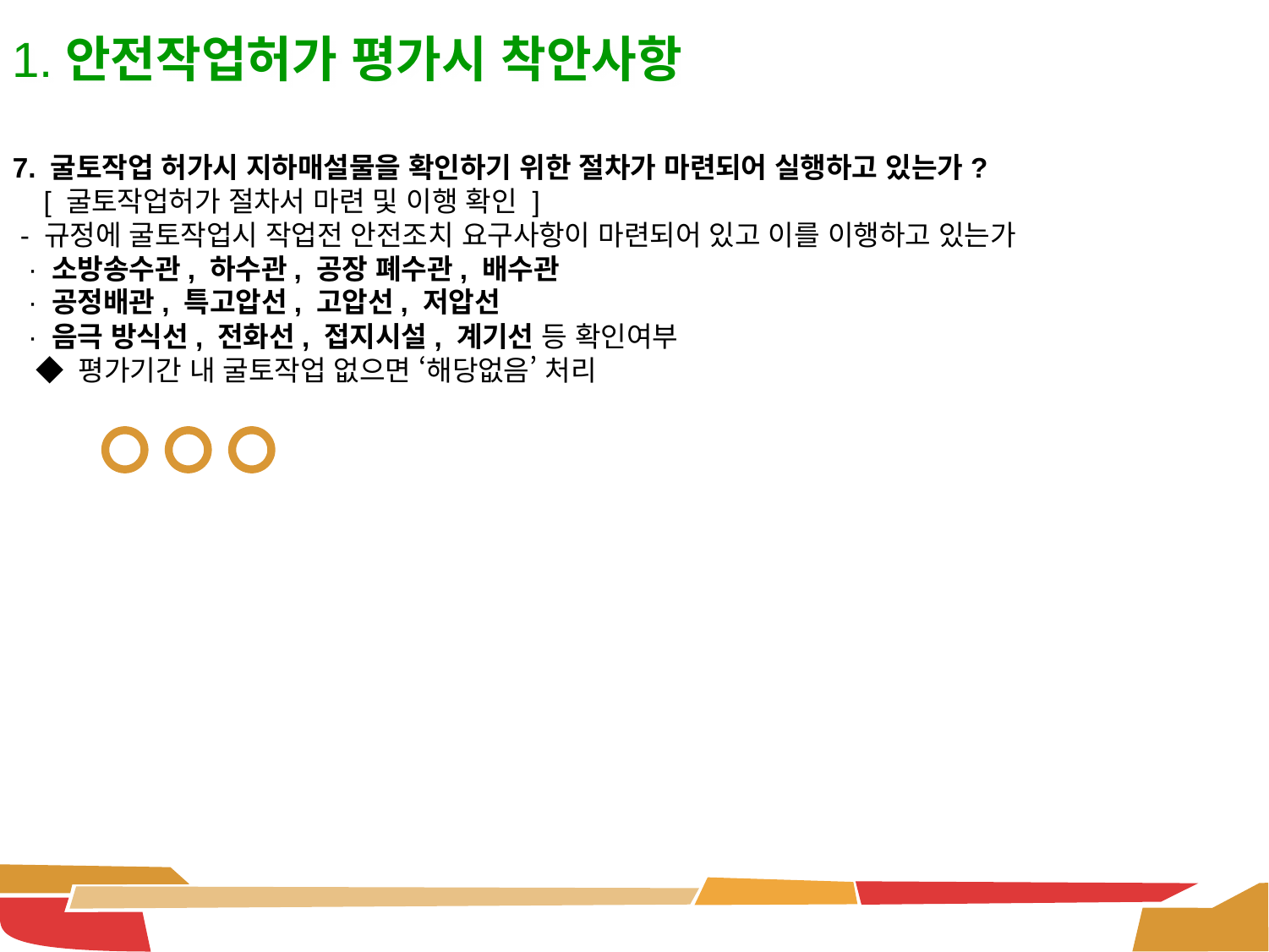

1.안전작업허가 평가시 착안사항
7. 굴토작업 허가시 지하매설물을 확인하기 위한 절차가 마련되어 실행하고 있는가?
    [ 굴토작업허가 절차서 마련 및 이행 확인 ]
 - 규정에 굴토작업시 작업전 안전조치 요구사항이 마련되어 있고 이를 이행하고 있는가
  · 소방송수관, 하수관, 공장 폐수관, 배수관
  · 공정배관, 특고압선, 고압선, 저압선
  · 음극 방식선, 전화선, 접지시설, 계기선 등 확인여부
   ◆ 평가기간 내 굴토작업 없으면 ‘해당없음’ 처리